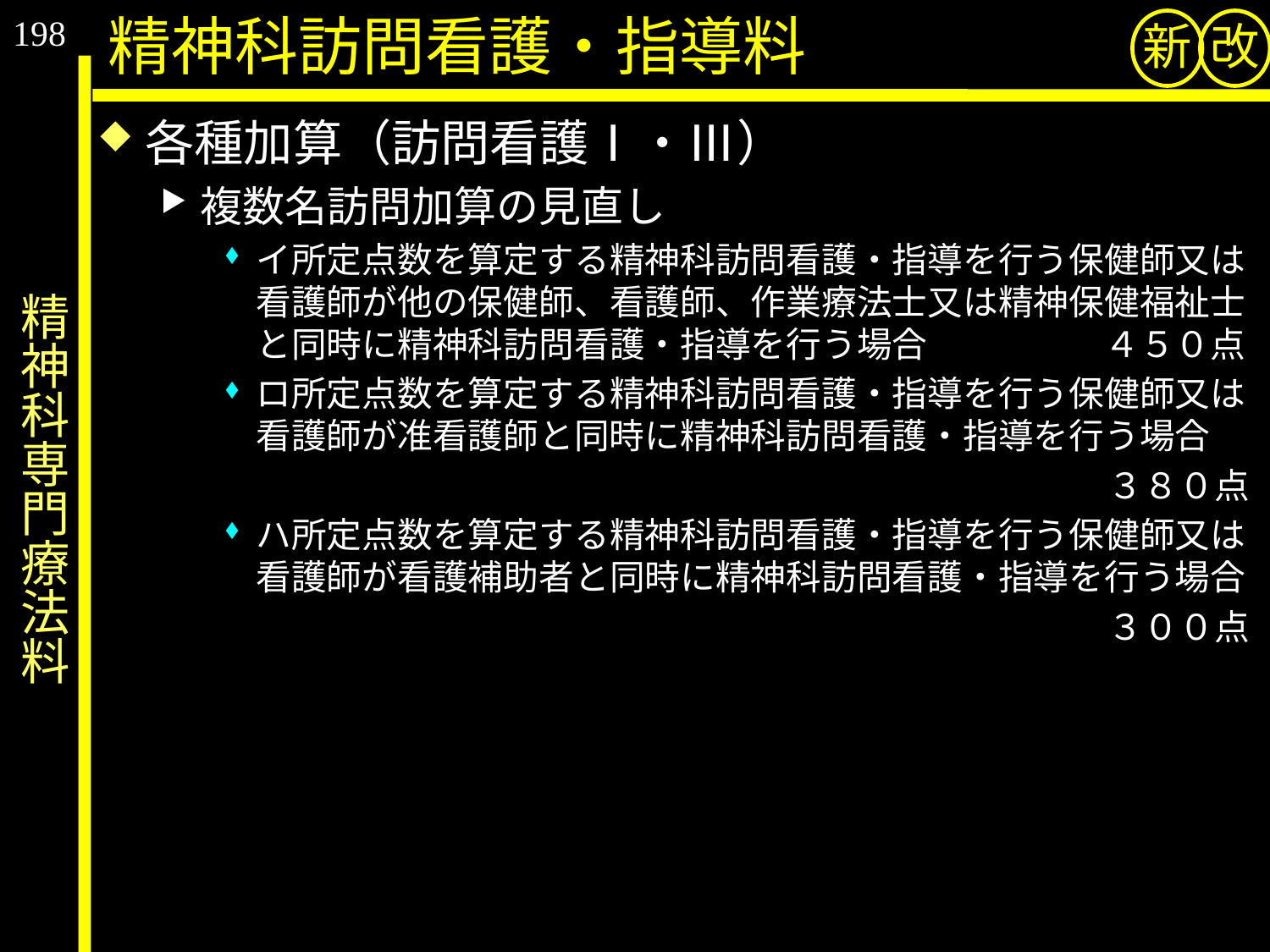

198
精神科訪問看護・指導料
新
改

各種加算（訪問看護Ⅰ・Ⅲ）
複数名訪問加算の見直し
イ所定点数を算定する精神科訪問看護・指導を行う保健師又は看護師が他の保健師、看護師、作業療法士又は精神保健福祉士と同時に精神科訪問看護・指導を行う場合　　　　　４５０点
ロ所定点数を算定する精神科訪問看護・指導を行う保健師又は看護師が准看護師と同時に精神科訪問看護・指導を行う場合
　　　　　　　　　　　　　　　　　　　　　　　　　３８０点
ハ所定点数を算定する精神科訪問看護・指導を行う保健師又は看護師が看護補助者と同時に精神科訪問看護・指導を行う場合
　　　　　　　　　　　　　　　　　　　　　　　　　３００点
# 精神科専門療法料